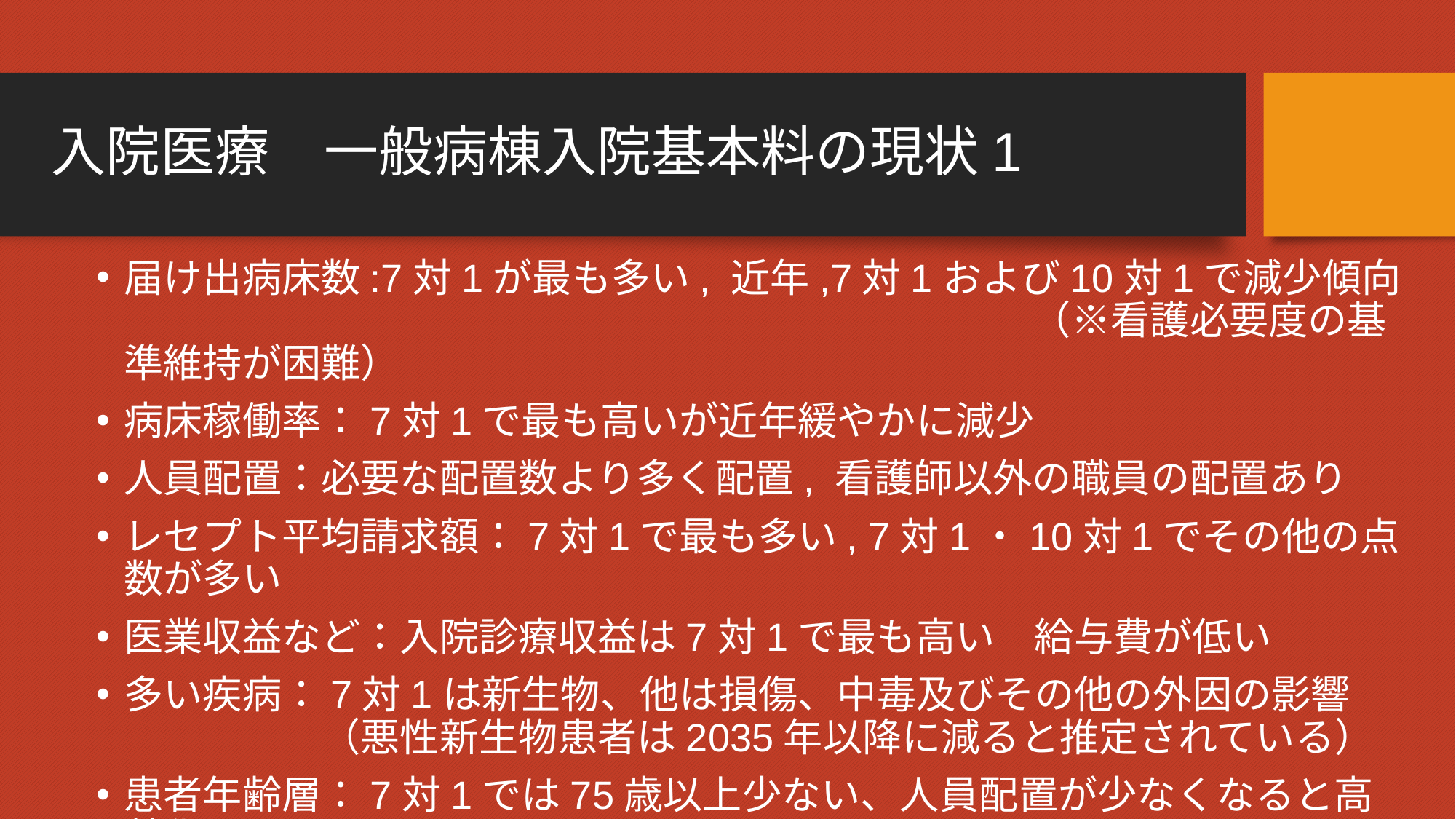

# 入院医療　一般病棟入院基本料の現状1
届け出病床数:7対1が最も多い, 近年,7対1および10対1で減少傾向
　　　　　　　　　　　　　　　　　　　　　　　（※看護必要度の基準維持が困難）
病床稼働率：7対1で最も高いが近年緩やかに減少
人員配置：必要な配置数より多く配置, 看護師以外の職員の配置あり
レセプト平均請求額：7対1で最も多い, 7対1・10対1でその他の点数が多い
医業収益など：入院診療収益は7対1で最も高い　給与費が低い
多い疾病：7対1は新生物、他は損傷、中毒及びその他の外因の影響
　　　　　（悪性新生物患者は2035年以降に減ると推定されている）
患者年齢層：7対1では75歳以上少ない、人員配置が少なくなると高齢化する